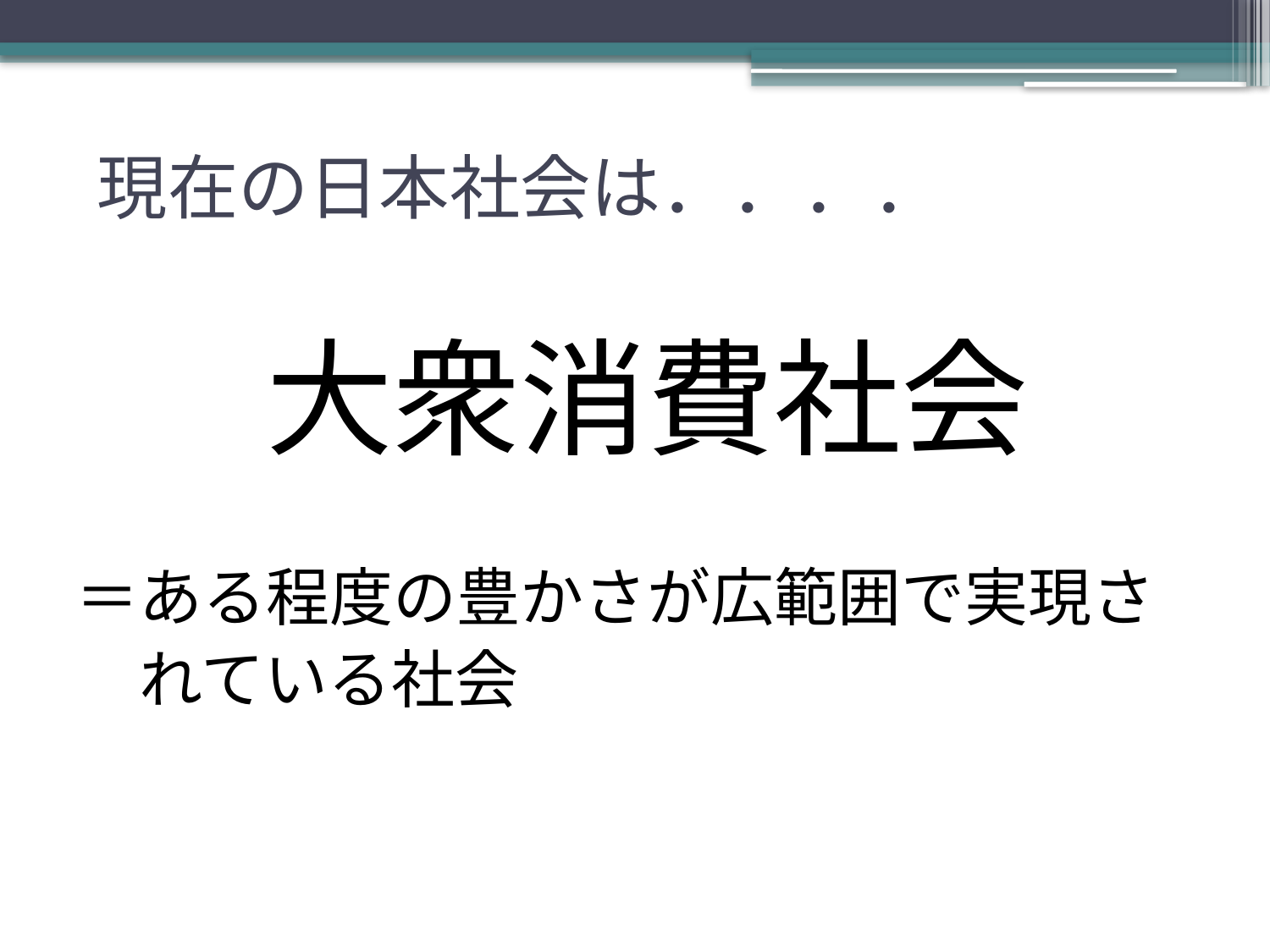

# 現在の日本社会は．．．．
　　大衆消費社会

＝ある程度の豊かさが広範囲で実現さ
　れている社会